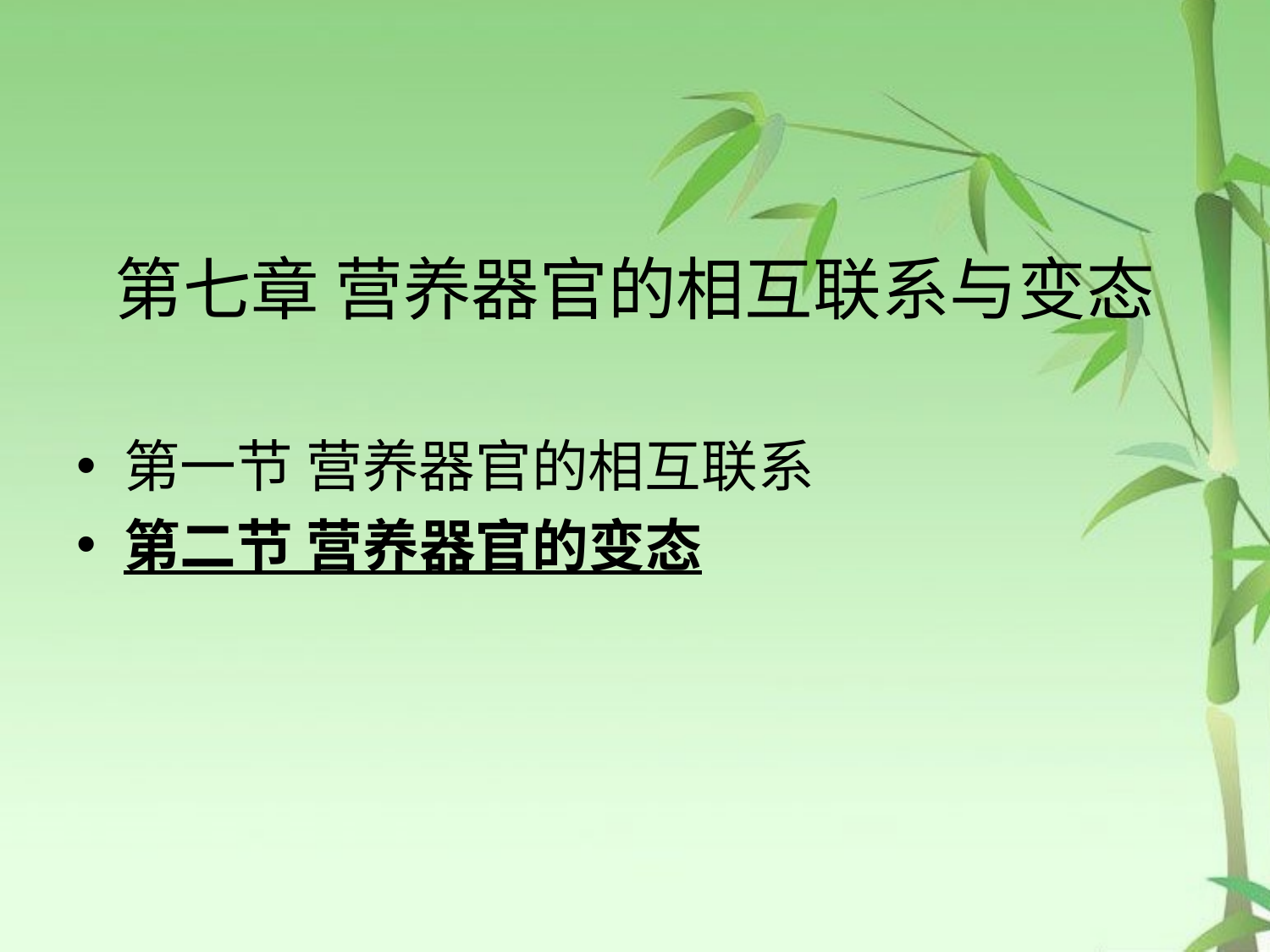

# 第七章 营养器官的相互联系与变态
第一节 营养器官的相互联系
第二节 营养器官的变态